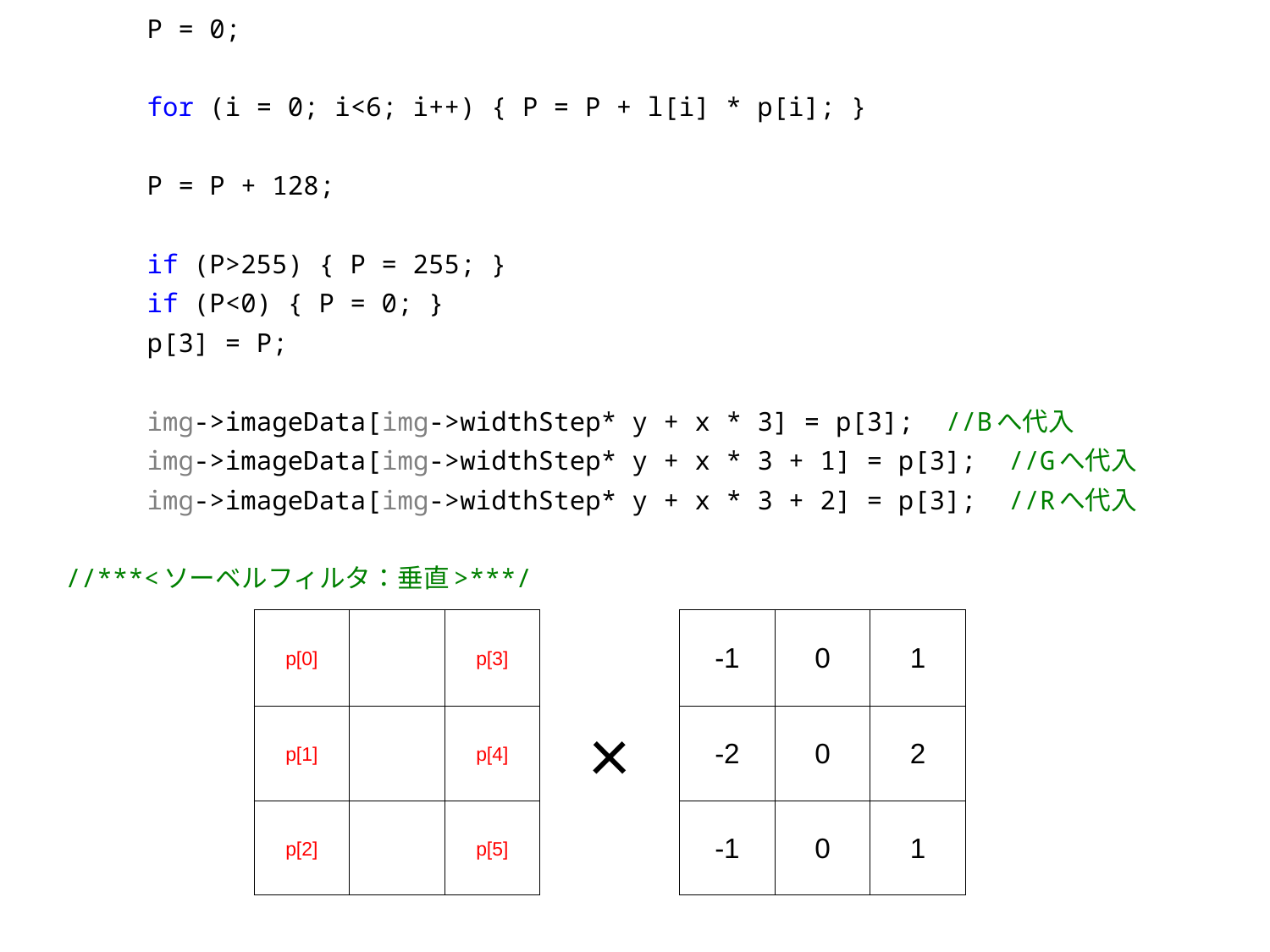

P = 0;

	for (i = 0; i<6; i++) { P = P + l[i] * p[i]; }

	P = P + 128;

	if (P>255) { P = 255; }
	if (P<0) { P = 0; }
	p[3] = P;

	img->imageData[img->widthStep* y + x * 3] = p[3];  //Bへ代入
	img->imageData[img->widthStep* y + x * 3 + 1] = p[3];  //Gへ代入
	img->imageData[img->widthStep* y + x * 3 + 2] = p[3];  //Rへ代入

//***<ソーベルフィルタ：垂直>***/

| p[0] |  | p[3] |
| --- | --- | --- |
| p[1] |  | p[4] |
| p[2] |  | p[5] |
| -1 | 0 | 1 |
| --- | --- | --- |
| -2 | 0 | 2 |
| -1 | 0 | 1 |
×